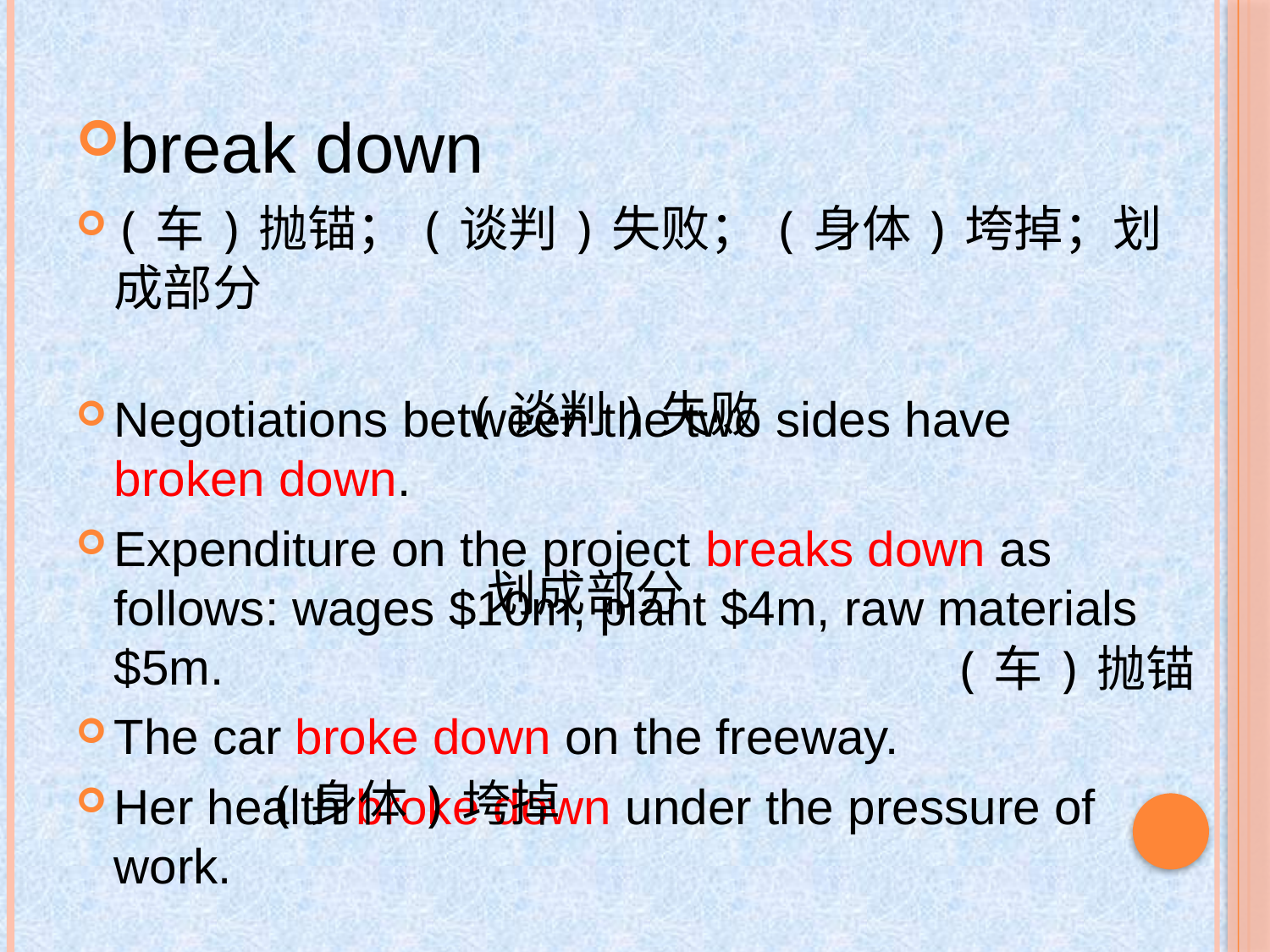

break down
(车)抛锚；(谈判)失败；(身体)垮掉；划成部分

Negotiations between the two sides have broken down.
Expenditure on the project breaks down as follows: wages $10m, plant $4m, raw materials $5m.
The car broke down on the freeway.
Her health broke down under the pressure of work.
(谈判)失败
划成部分
(车)抛锚
(身体)垮掉